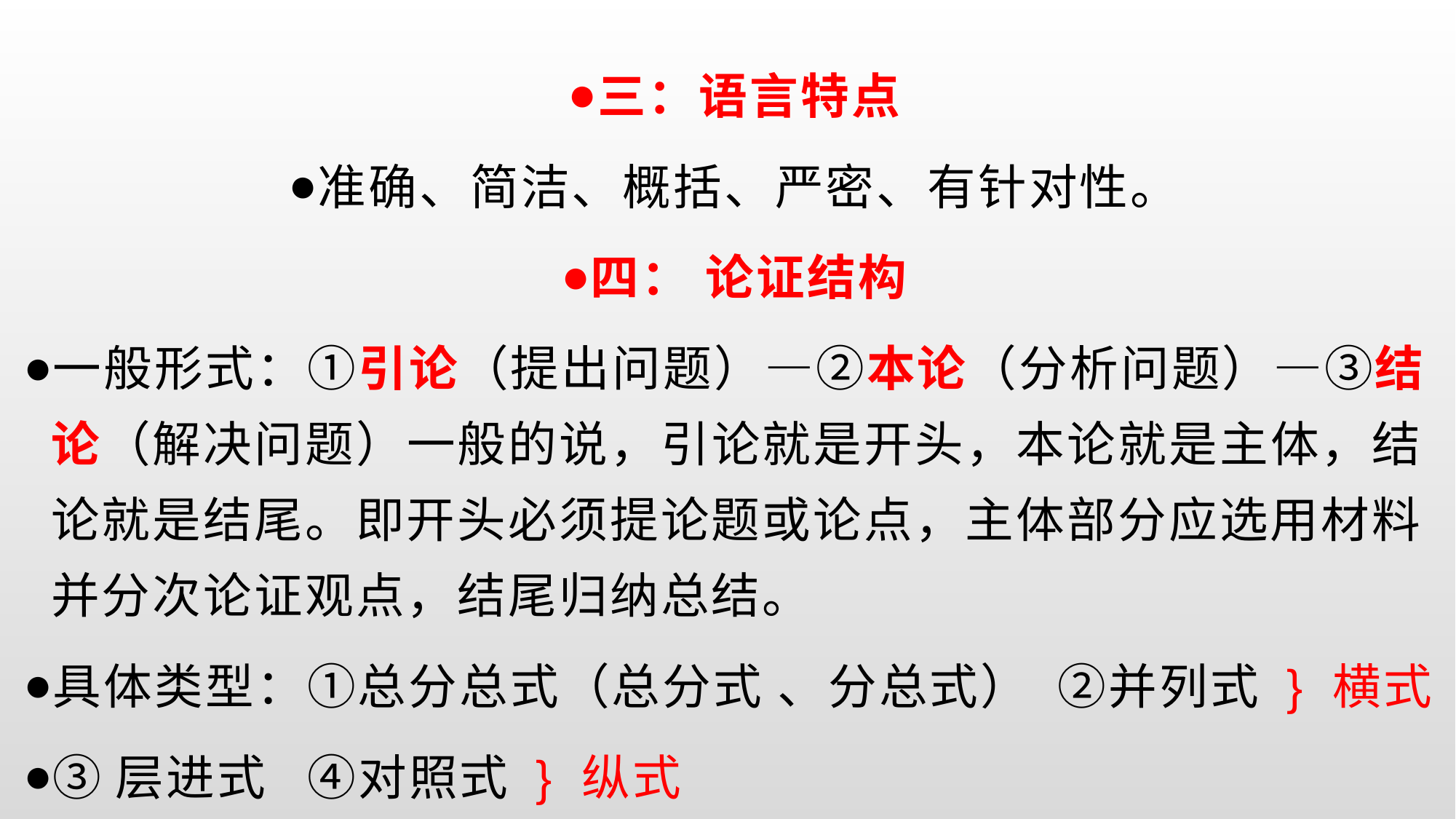

三：语言特点
准确、简洁、概括、严密、有针对性。
四： 论证结构
一般形式：①引论（提出问题）―②本论（分析问题）―③结论（解决问题）一般的说，引论就是开头，本论就是主体，结论就是结尾。即开头必须提论题或论点，主体部分应选用材料并分次论证观点，结尾归纳总结。
具体类型：①总分总式（总分式 、分总式）  ②并列式 } 横式
③层进式   ④对照式 } 纵式